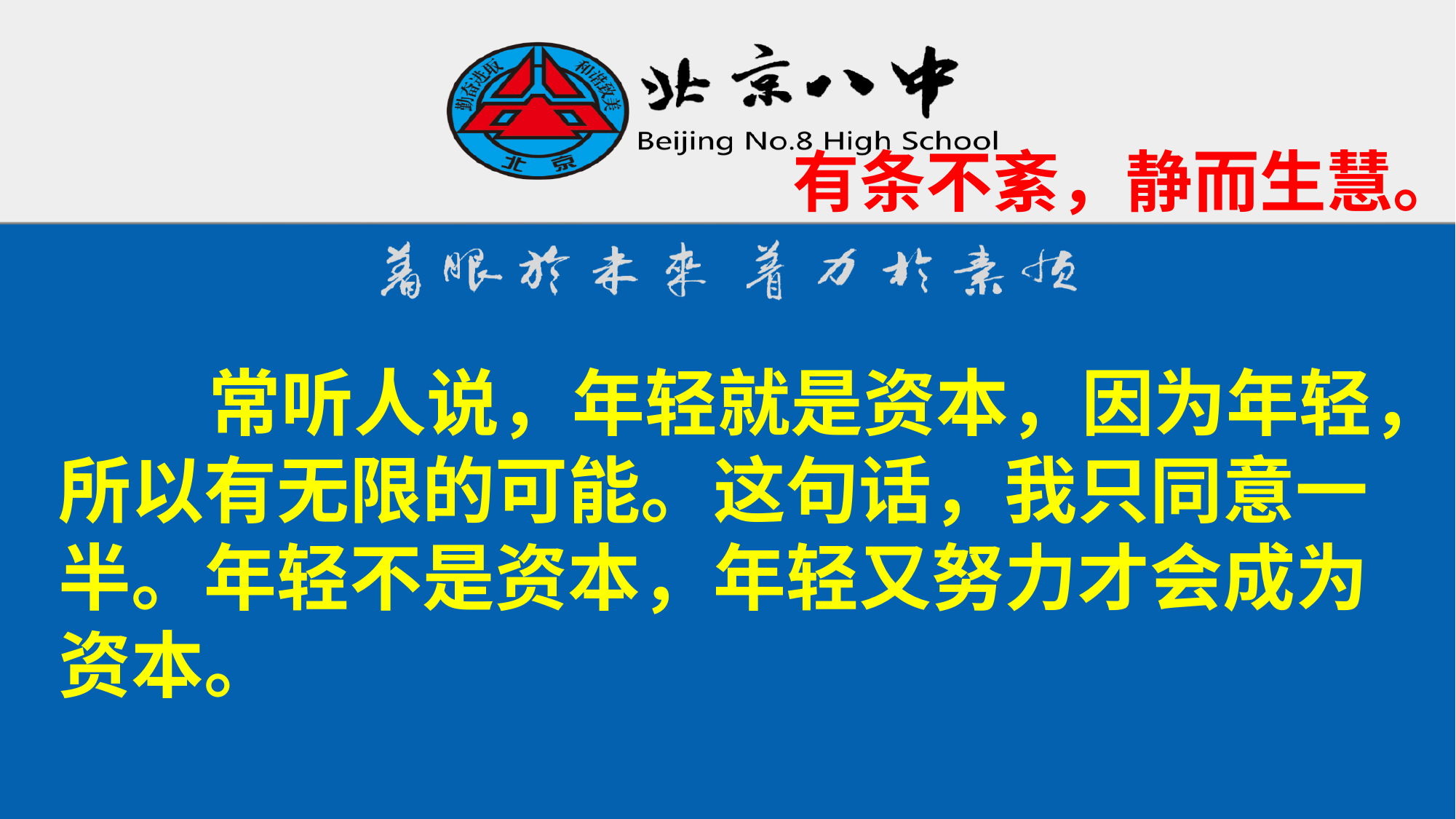

有条不紊，静而生慧。
        常听人说，年轻就是资本，因为年轻，所以有无限的可能。这句话，我只同意一半。年轻不是资本，年轻又努力才会成为资本。